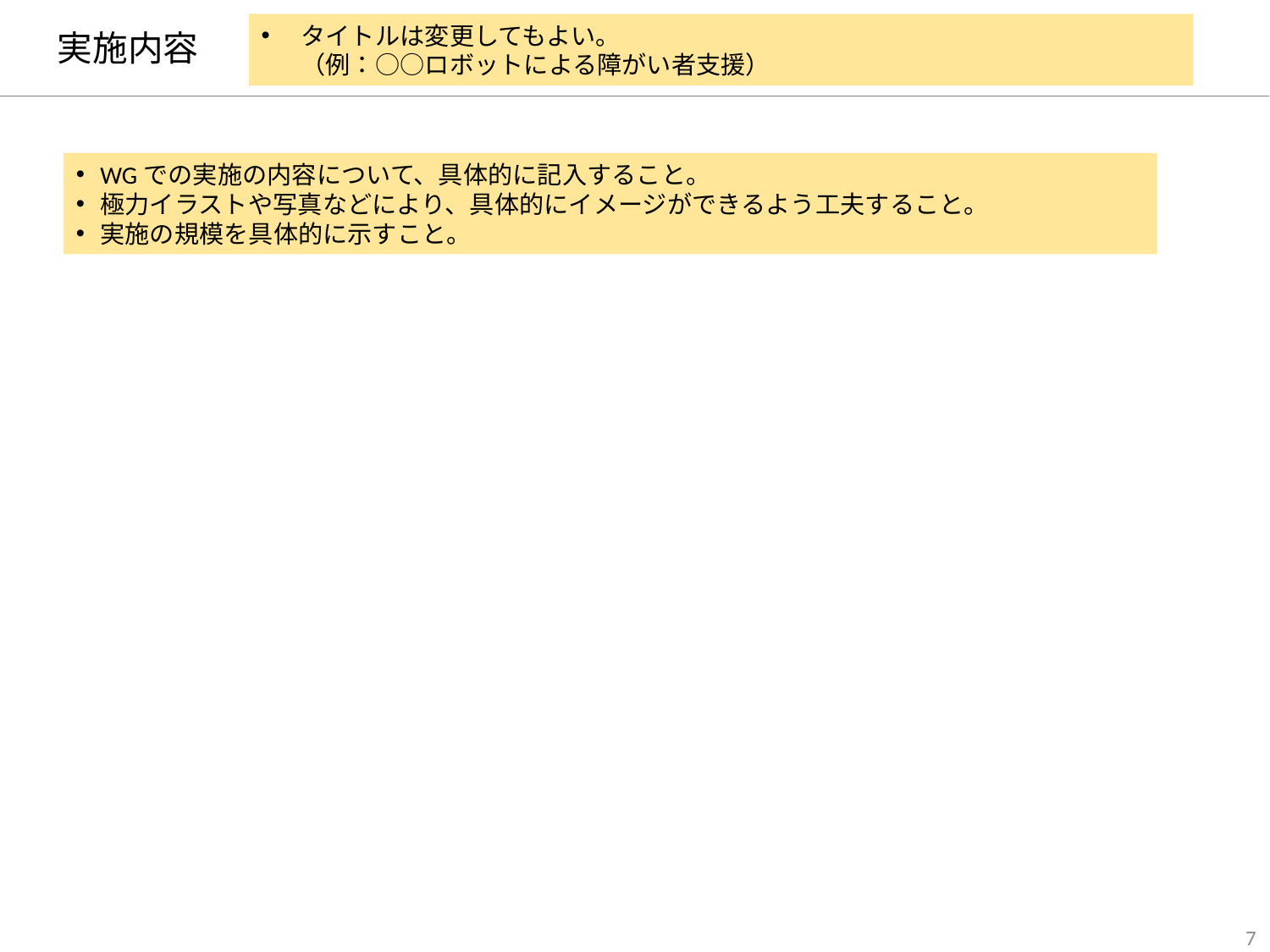

タイトルは変更してもよい。
（例：○○ロボットによる障がい者支援）
# 実施内容
WGでの実施の内容について、具体的に記入すること。
極力イラストや写真などにより、具体的にイメージができるよう工夫すること。
実施の規模を具体的に示すこと。
7